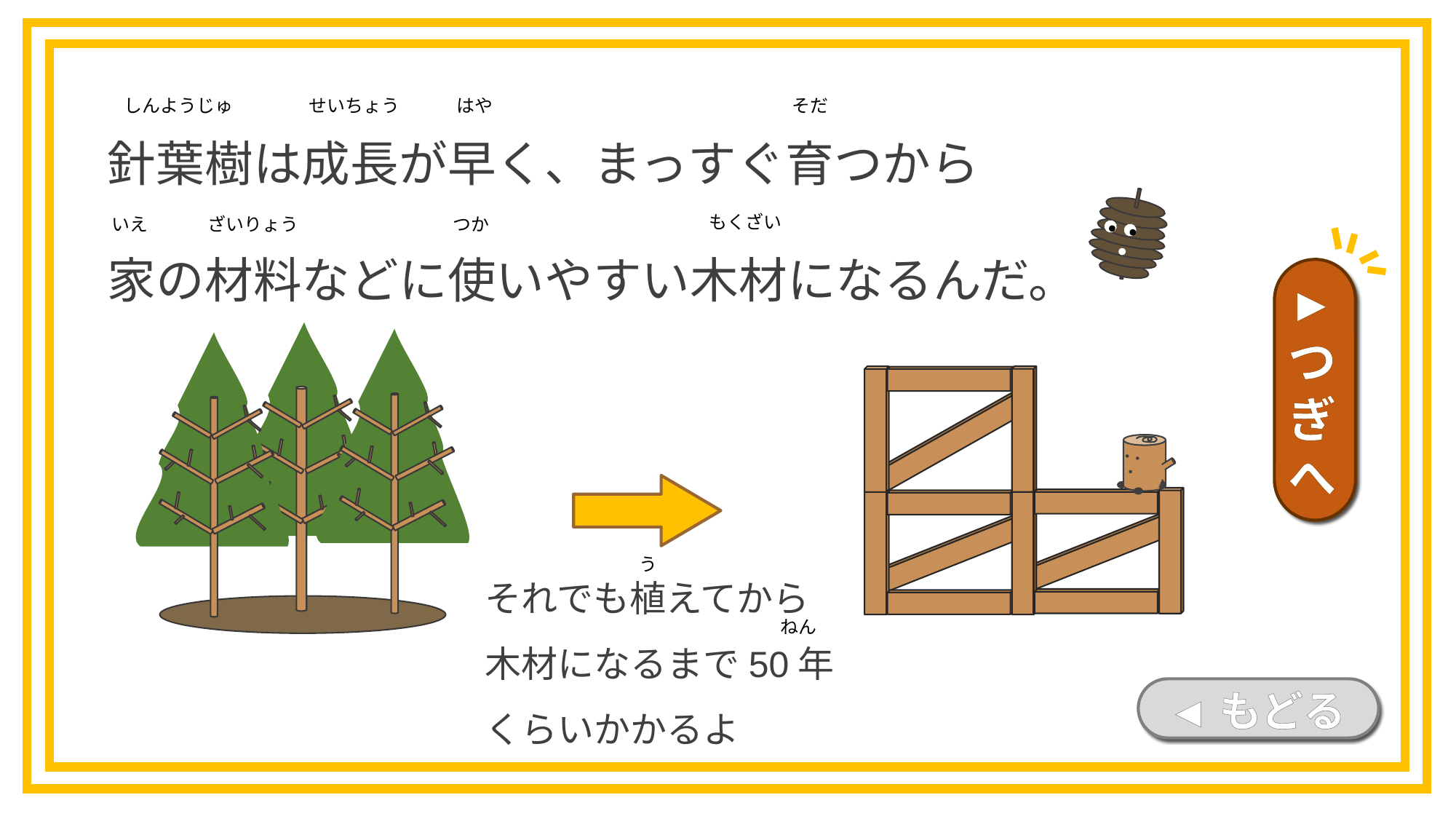

針葉樹は成長が早く、まっすぐ育つから
家の材料などに使いやすい木材になるんだ。
しんようじゅ
はや
せいちょう
そだ

もくざい
いえ
ざいりょう
つか
►つぎへ

う
それでも植えてから
木材になるまで50年
くらいかかるよ
ねん
◄もどる